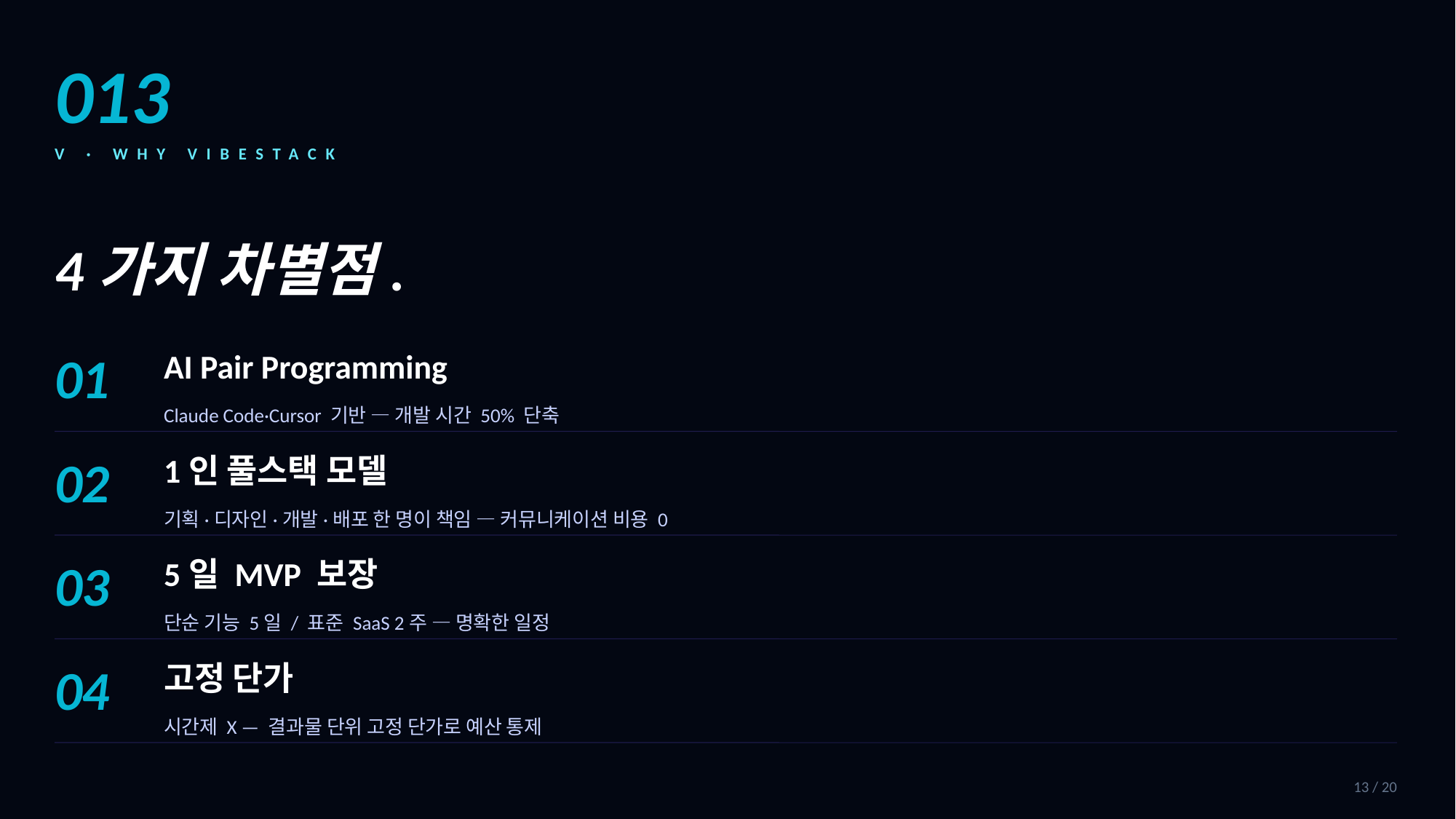

013
V · WHY VIBESTACK
4가지 차별점.
01
AI Pair Programming
Claude Code·Cursor 기반 — 개발 시간 50% 단축

02
1인 풀스택 모델
기획·디자인·개발·배포 한 명이 책임 — 커뮤니케이션 비용 0

03
5일 MVP 보장
단순 기능 5일 / 표준 SaaS 2주 — 명확한 일정

04
고정 단가
시간제 X — 결과물 단위 고정 단가로 예산 통제

13 / 20